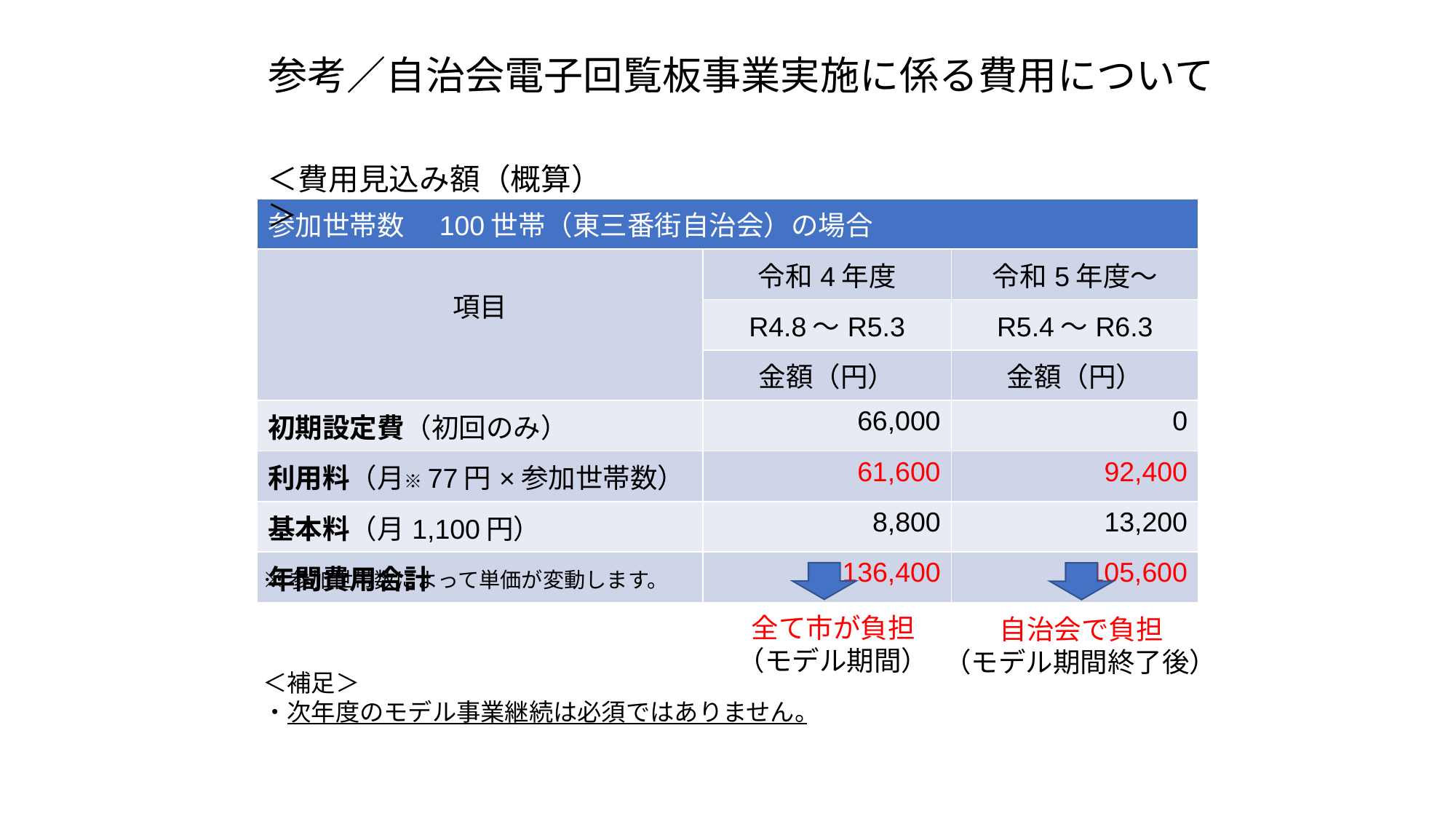

# 参考／自治会電子回覧板事業実施に係る費用について
＜費用見込み額（概算）＞
| 参加世帯数　100世帯（東三番街自治会）の場合 |  |  |
| --- | --- | --- |
| 項目 | 令和4年度 | 令和5年度〜 |
|  | R4.8〜R5.3 | R5.4〜R6.3 |
|  | 金額（円） | 金額（円） |
| 初期設定費（初回のみ） | 66,000 | 0 |
| 利用料（月※77円×参加世帯数） | 61,600 | 92,400 |
| 基本料（月1,100円） | 8,800 | 13,200 |
| 年間費用合計 | 136,400 | 105,600 |
※参加世帯数によって単価が変動します。

全て市が負担
（モデル期間）
自治会で負担
（モデル期間終了後）
＜補足＞
・次年度のモデル事業継続は必須ではありません。